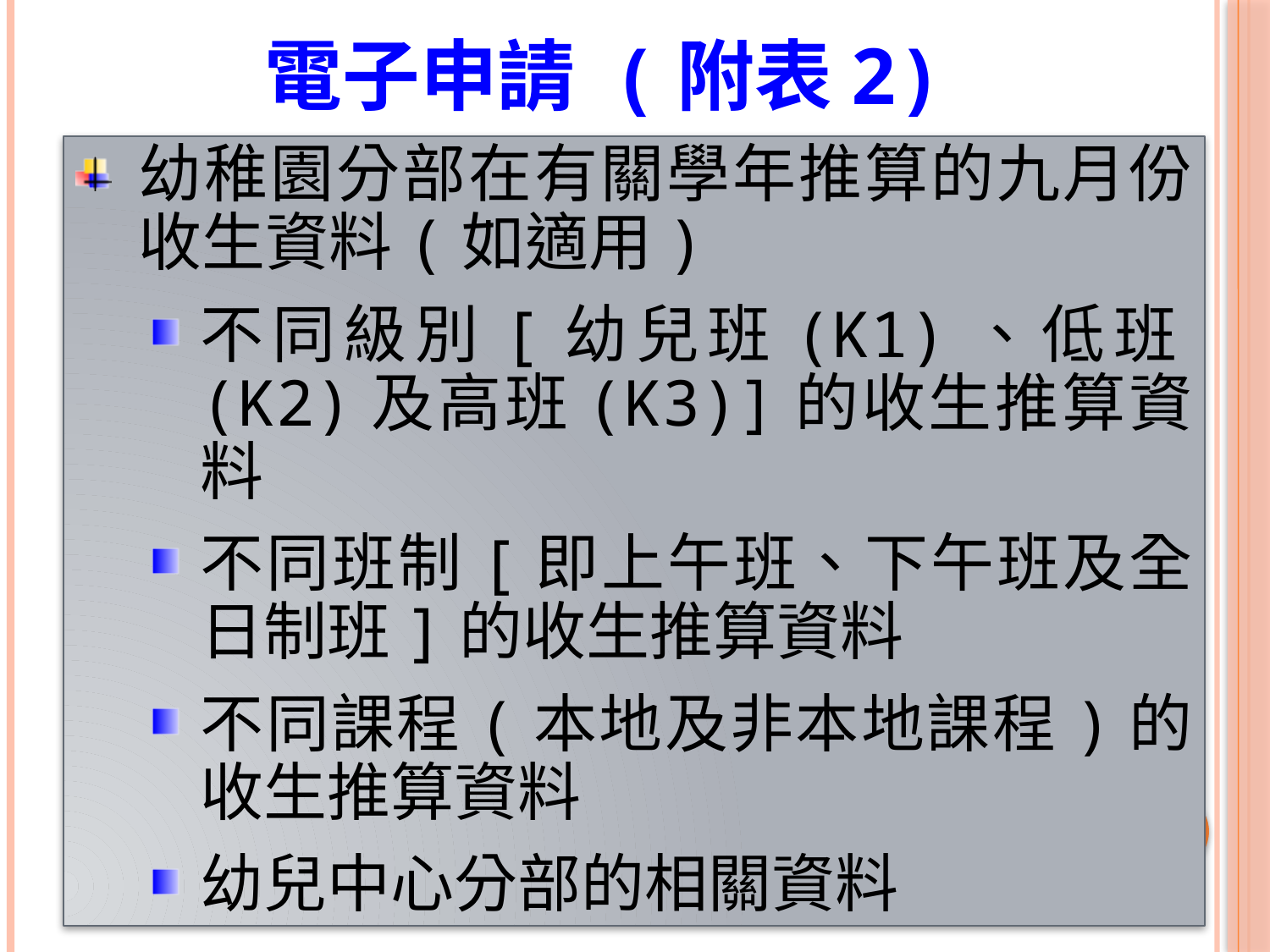

# 電子申請 (附表2)
幼稚園分部在有關學年推算的九月份收生資料(如適用)
不同級別[幼兒班(K1)、低班(K2)及高班(K3)]的收生推算資料
不同班制[即上午班、下午班及全日制班]的收生推算資料
不同課程(本地及非本地課程)的收生推算資料
幼兒中心分部的相關資料